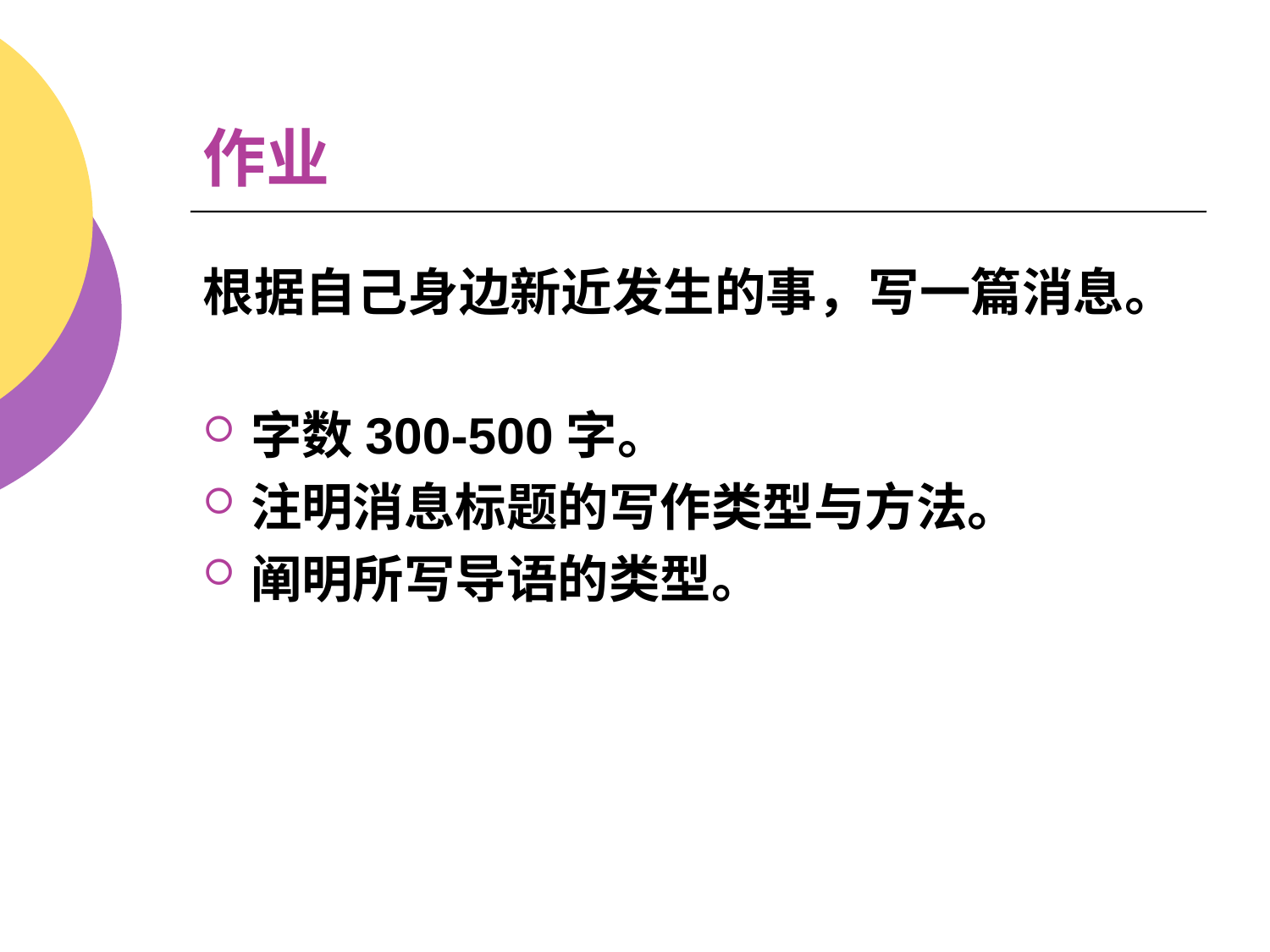

# 作业
根据自己身边新近发生的事，写一篇消息。

字数300-500字。
注明消息标题的写作类型与方法。
阐明所写导语的类型。